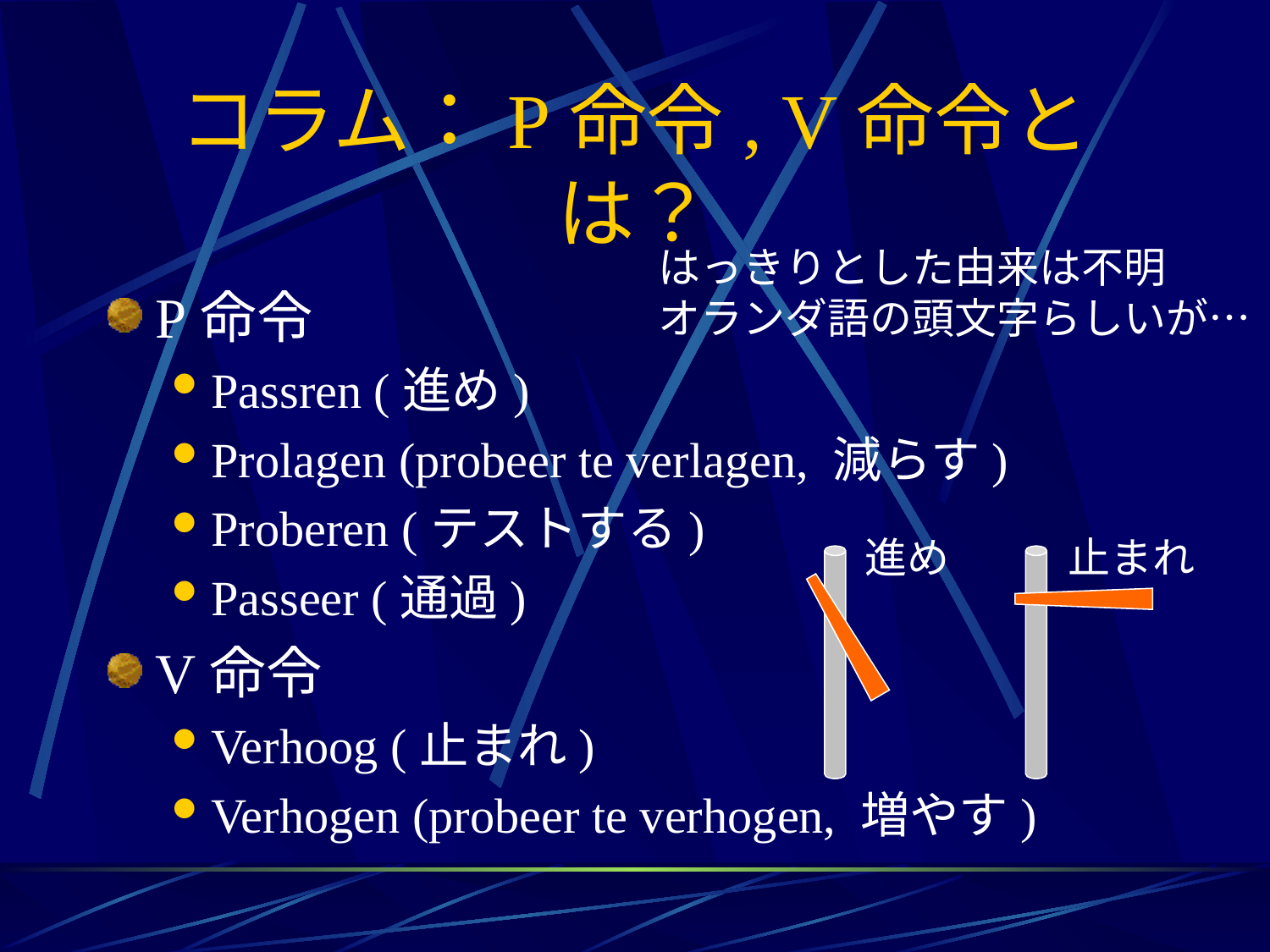

# コラム：P命令, V命令とは？
はっきりとした由来は不明
オランダ語の頭文字らしいが…
P命令
Passren (進め)
Prolagen (probeer te verlagen, 減らす)
Proberen (テストする)
Passeer (通過)
V命令
Verhoog (止まれ)
Verhogen (probeer te verhogen, 増やす)
進め
止まれ